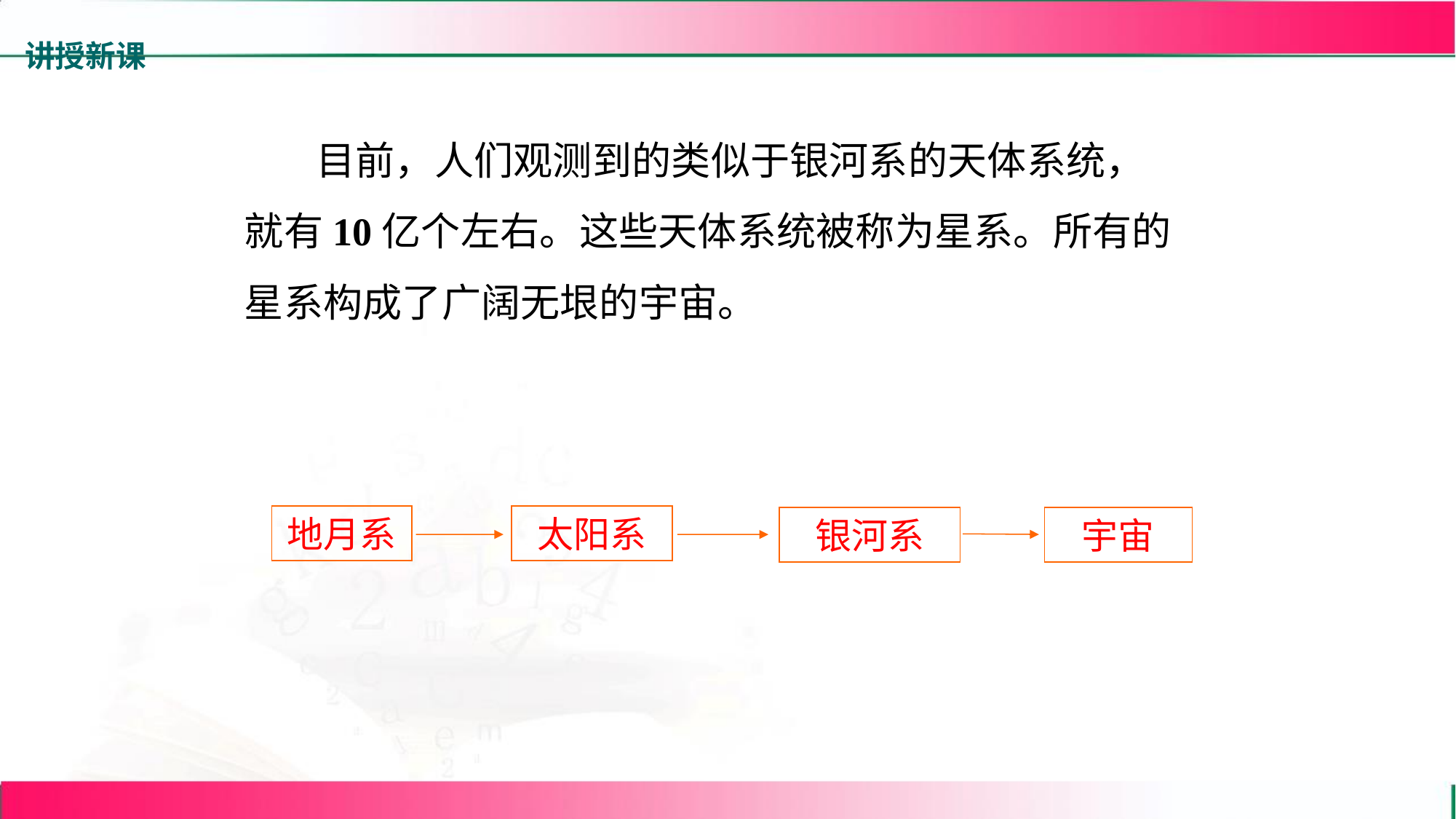

讲授新课
       目前，人们观测到的类似于银河系的天体系统，就有10亿个左右。这些天体系统被称为星系。所有的星系构成了广阔无垠的宇宙。
地月系
太阳系
银河系
宇宙